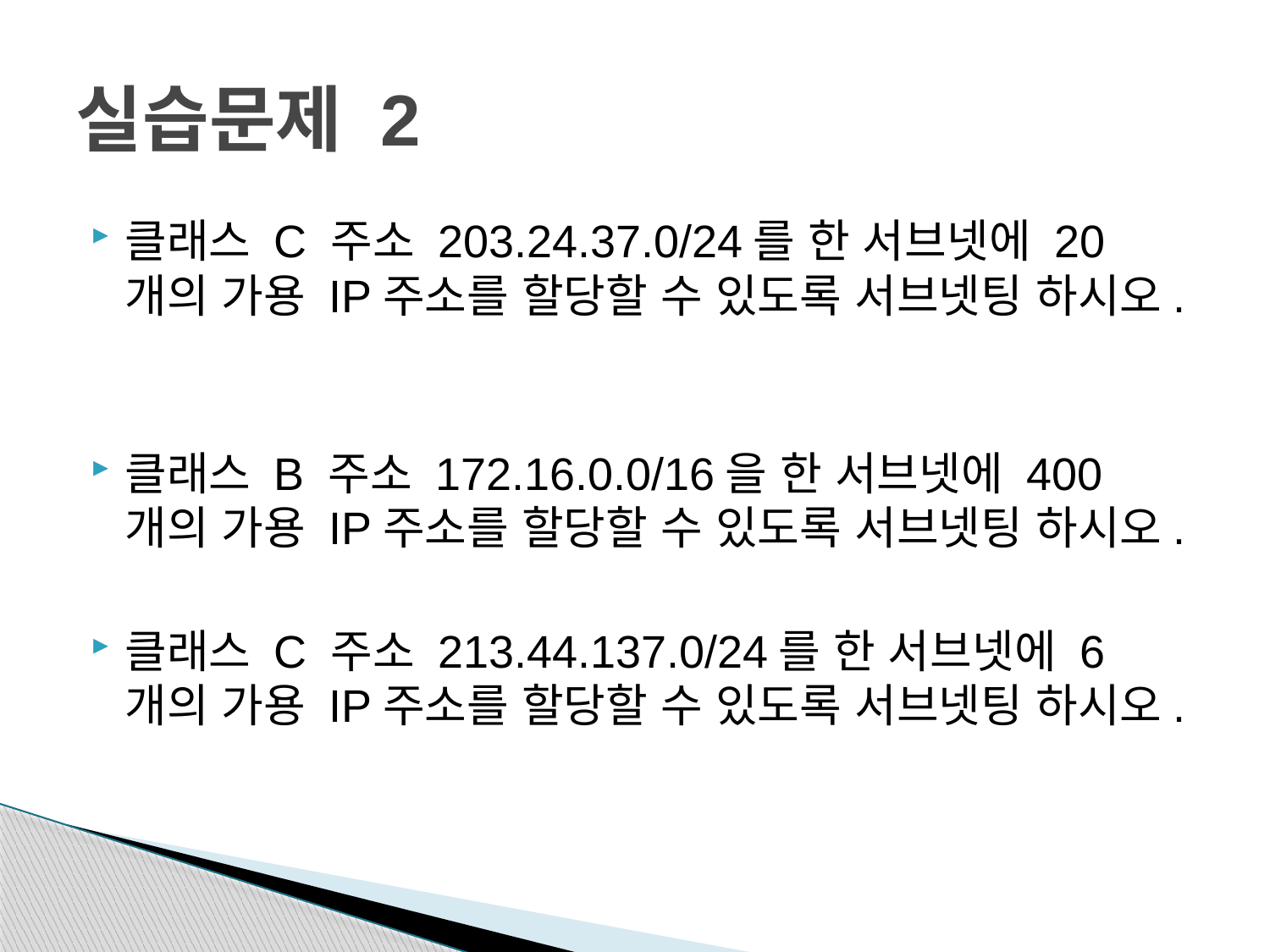

# 실습문제 2
클래스 C 주소 203.24.37.0/24를 한 서브넷에 20개의 가용 IP주소를 할당할 수 있도록 서브넷팅 하시오.

클래스 B 주소 172.16.0.0/16을 한 서브넷에 400개의 가용 IP주소를 할당할 수 있도록 서브넷팅 하시오.

클래스 C 주소 213.44.137.0/24를 한 서브넷에 6개의 가용 IP주소를 할당할 수 있도록 서브넷팅 하시오.